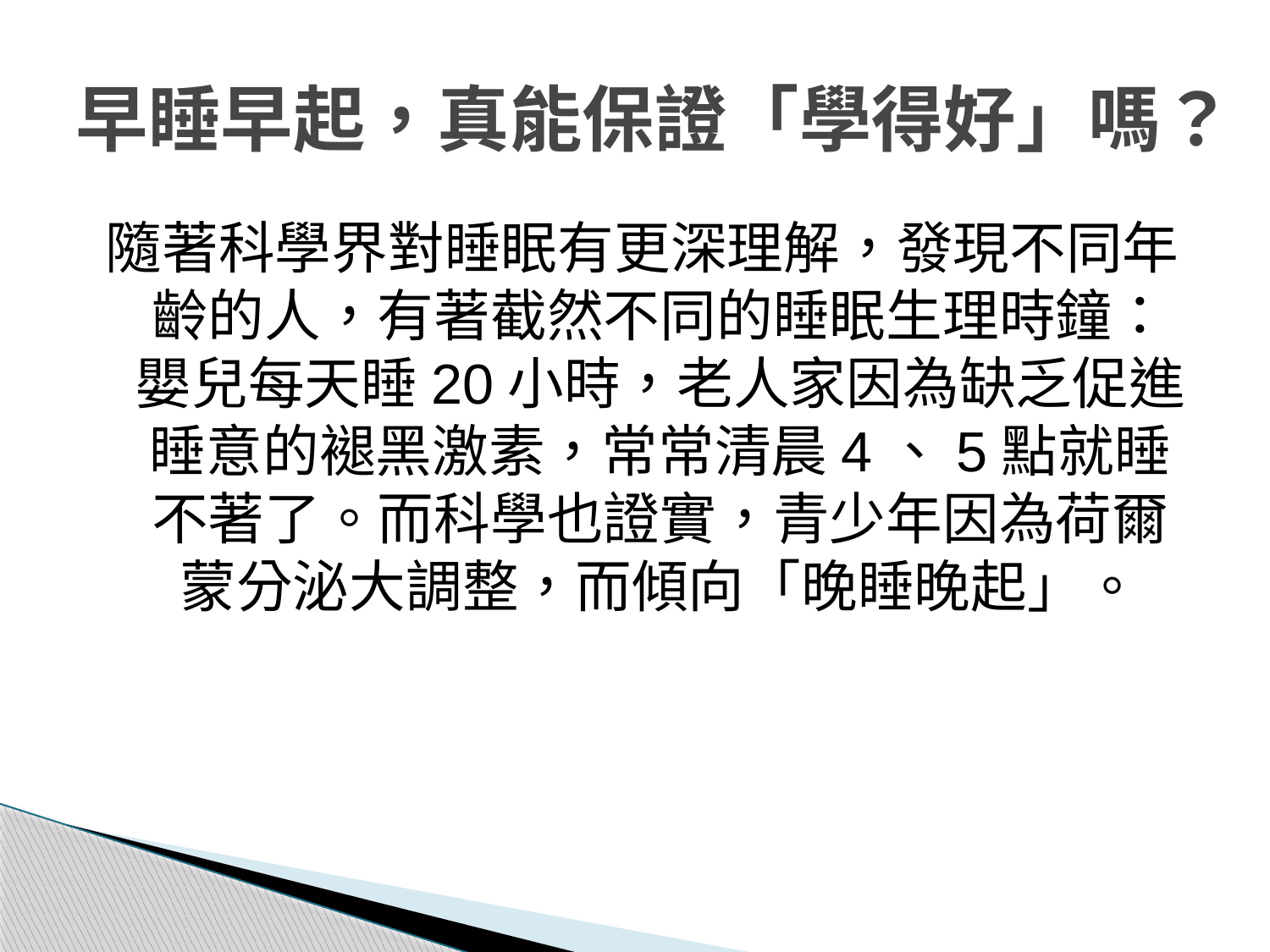

# 早睡早起，真能保證「學得好」嗎？
隨著科學界對睡眠有更深理解，發現不同年齡的人，有著截然不同的睡眠生理時鐘：嬰兒每天睡20小時，老人家因為缺乏促進睡意的褪黑激素，常常清晨4、5點就睡不著了。而科學也證實，青少年因為荷爾蒙分泌大調整，而傾向「晚睡晚起」。